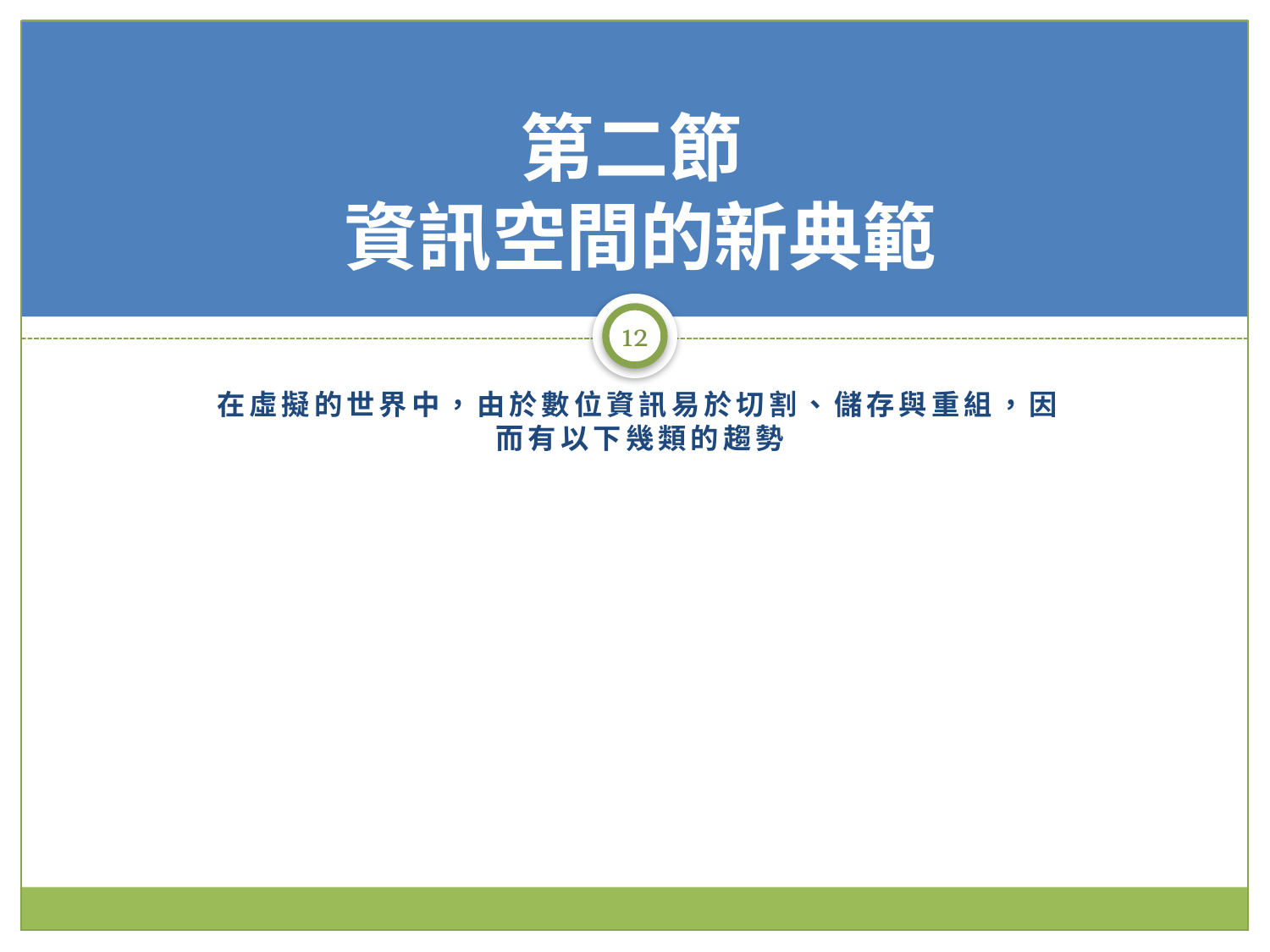

# 第二節 資訊空間的新典範
12
在虛擬的世界中，由於數位資訊易於切割、儲存與重組，因而有以下幾類的趨勢